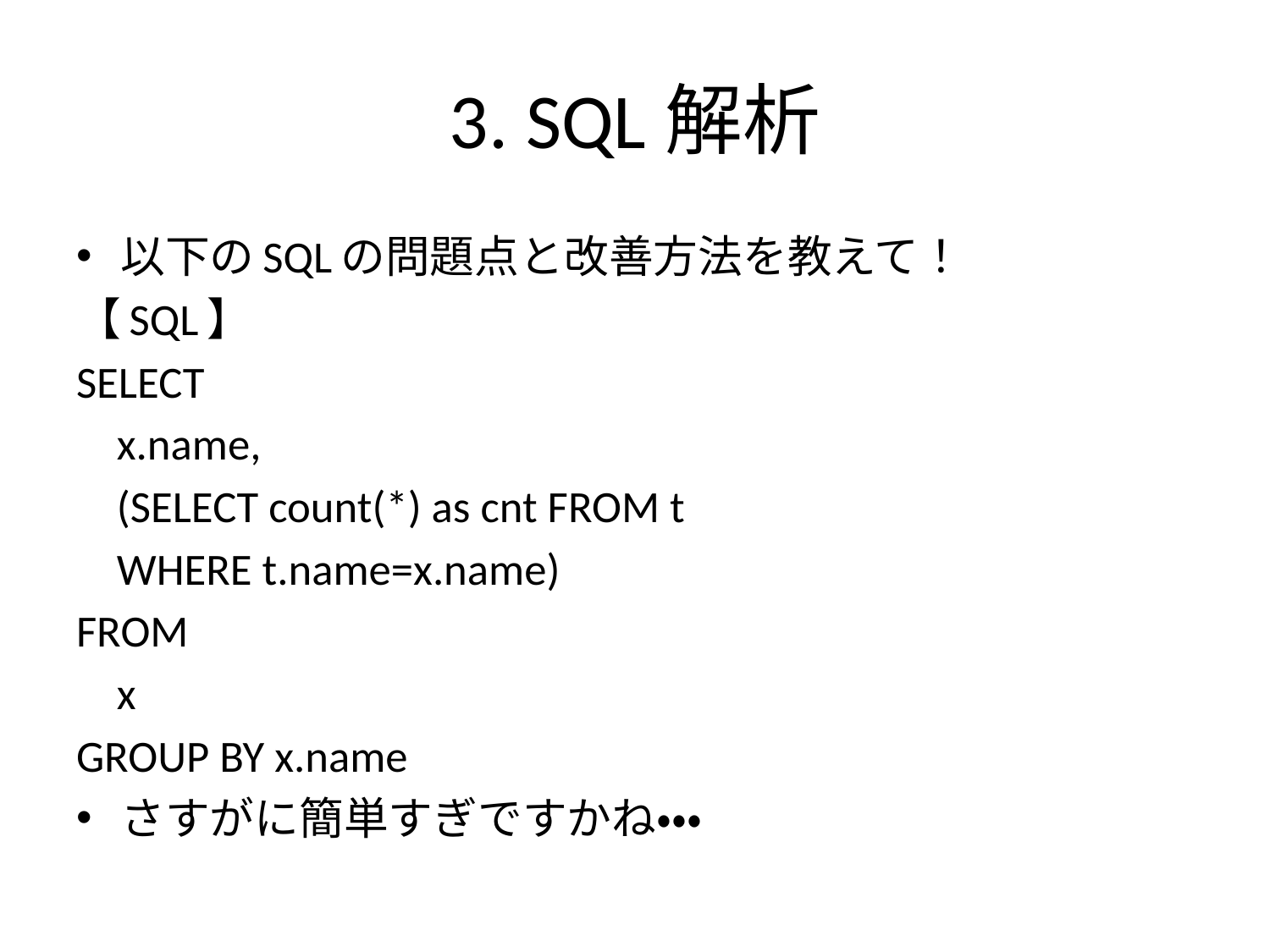

# 3. SQL解析
以下のSQLの問題点と改善方法を教えて！
【SQL】
SELECT
    x.name,
    (SELECT count(*) as cnt FROM t
    WHERE t.name=x.name)
FROM
    x
GROUP BY x.name
さすがに簡単すぎですかね・・・